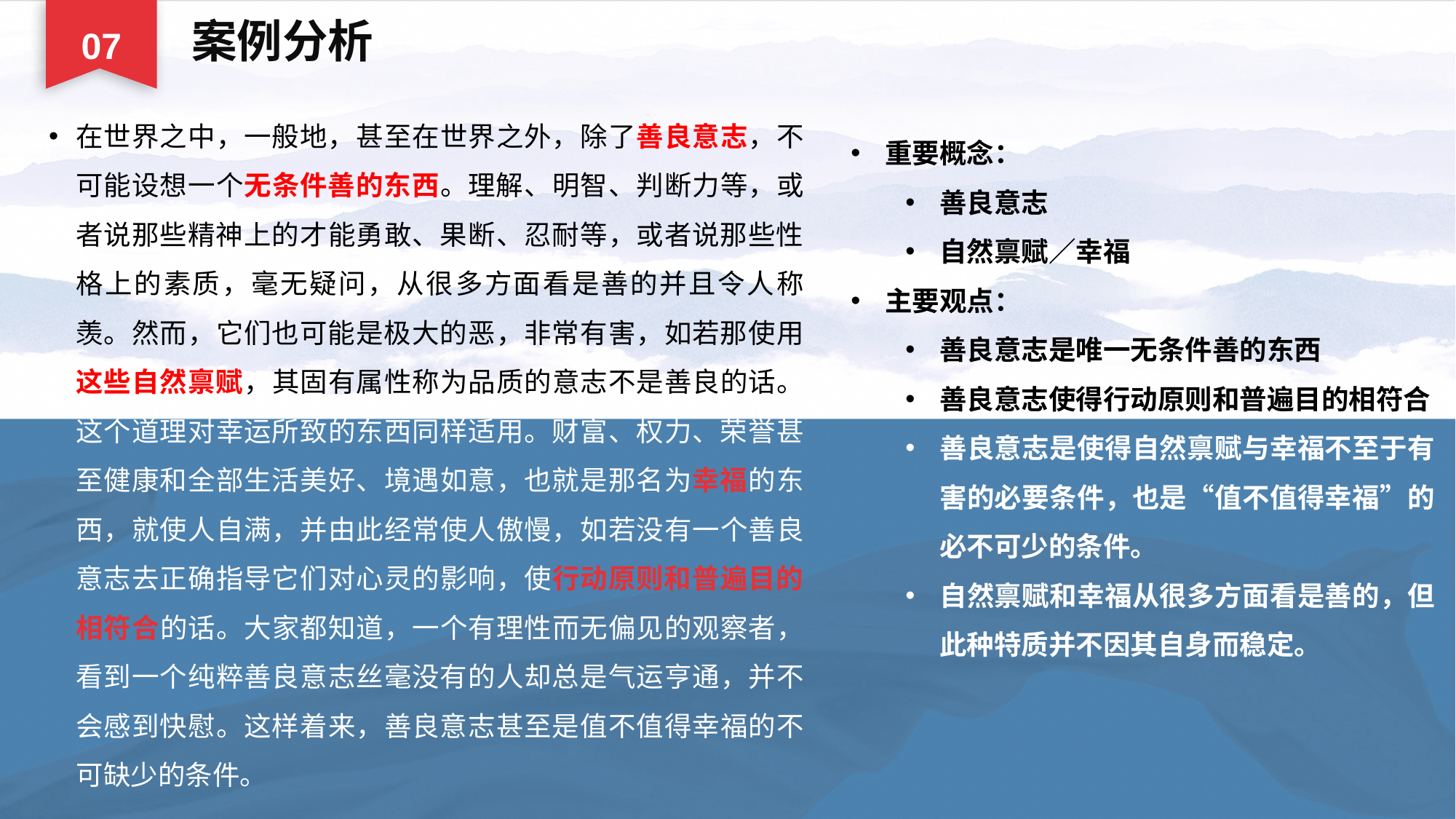

07
案例分析
在世界之中，一般地，甚至在世界之外，除了善良意志，不可能设想一个无条件善的东西。理解、明智、判断力等，或者说那些精神上的才能勇敢、果断、忍耐等，或者说那些性格上的素质，毫无疑问，从很多方面看是善的并且令人称羡。然而，它们也可能是极大的恶，非常有害，如若那使用这些自然禀赋，其固有属性称为品质的意志不是善良的话。这个道理对幸运所致的东西同样适用。财富、权力、荣誉甚至健康和全部生活美好、境遇如意，也就是那名为幸福的东西，就使人自满，并由此经常使人傲慢，如若没有一个善良意志去正确指导它们对心灵的影响，使行动原则和普遍目的相符合的话。大家都知道，一个有理性而无偏见的观察者，看到一个纯粹善良意志丝毫没有的人却总是气运亨通，并不会感到快慰。这样着来，善良意志甚至是值不值得幸福的不可缺少的条件。
重要概念：
善良意志
自然禀赋／幸福
主要观点：
善良意志是唯一无条件善的东西
善良意志使得行动原则和普遍目的相符合
善良意志是使得自然禀赋与幸福不至于有害的必要条件，也是“值不值得幸福”的必不可少的条件。
自然禀赋和幸福从很多方面看是善的，但此种特质并不因其自身而稳定。